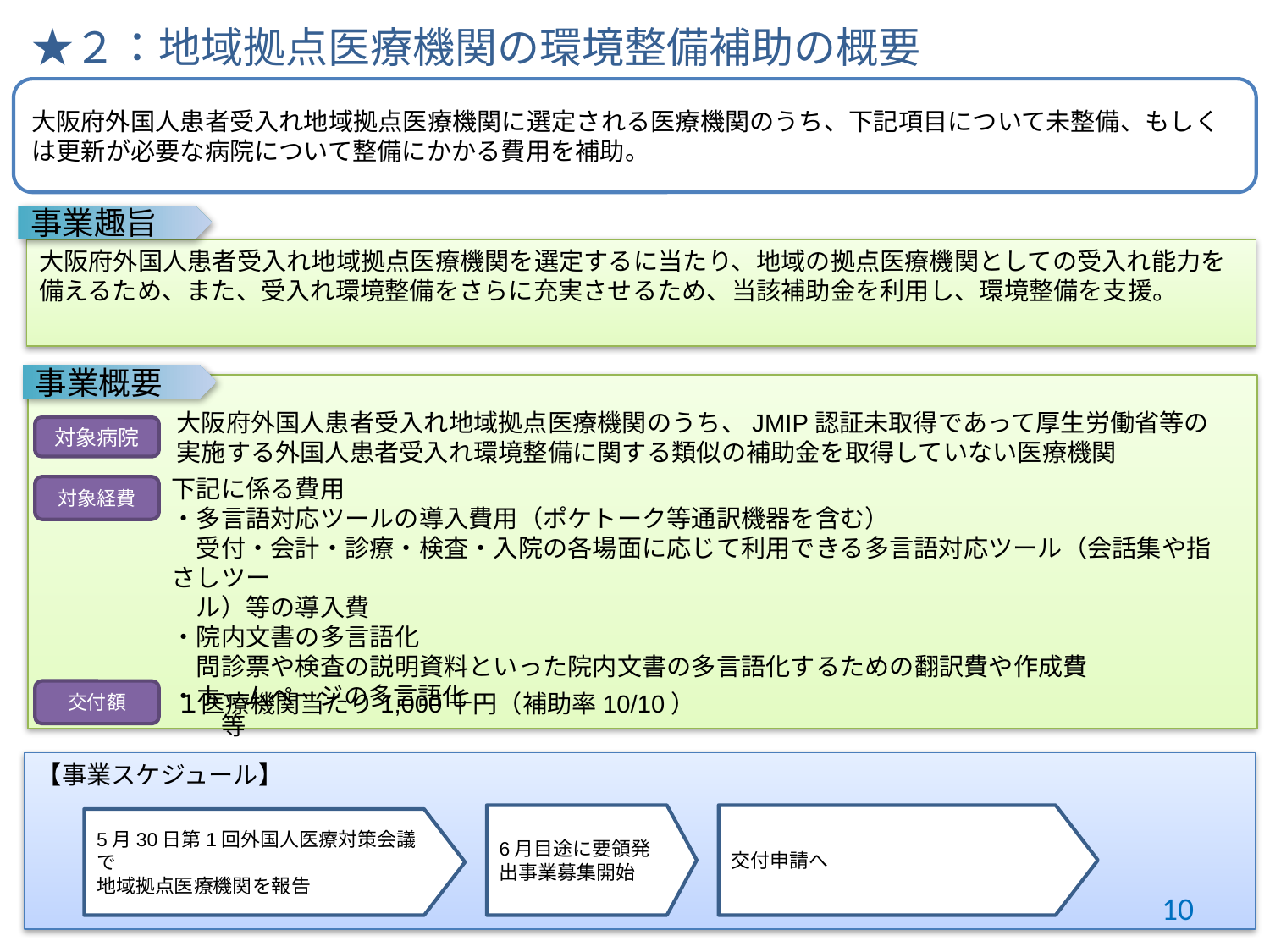

★２：地域拠点医療機関の環境整備補助の概要
大阪府外国人患者受入れ地域拠点医療機関に選定される医療機関のうち、下記項目について未整備、もしくは更新が必要な病院について整備にかかる費用を補助。
事業趣旨
大阪府外国人患者受入れ地域拠点医療機関を選定するに当たり、地域の拠点医療機関としての受入れ能力を備えるため、また、受入れ環境整備をさらに充実させるため、当該補助金を利用し、環境整備を支援。
事業概要

大阪府外国人患者受入れ地域拠点医療機関のうち、JMIP認証未取得であって厚生労働省等の実施する外国人患者受入れ環境整備に関する類似の補助金を取得していない医療機関
対象病院
下記に係る費用
・多言語対応ツールの導入費用（ポケトーク等通訳機器を含む）
　受付・会計・診療・検査・入院の各場面に応じて利用できる多言語対応ツール（会話集や指さしツー
　ル）等の導入費
・院内文書の多言語化
　問診票や検査の説明資料といった院内文書の多言語化するための翻訳費や作成費
・ホームページの多言語化　　　　　　　　　　　　　　　　　　　　　　　　　　　　　　　　等
対象経費
交付額
１医療機関当たり1,000千円（補助率10/10）
【事業スケジュール】

6月目途に要領発出事業募集開始
交付申請へ
5月30日第1回外国人医療対策会議で
地域拠点医療機関を報告
10